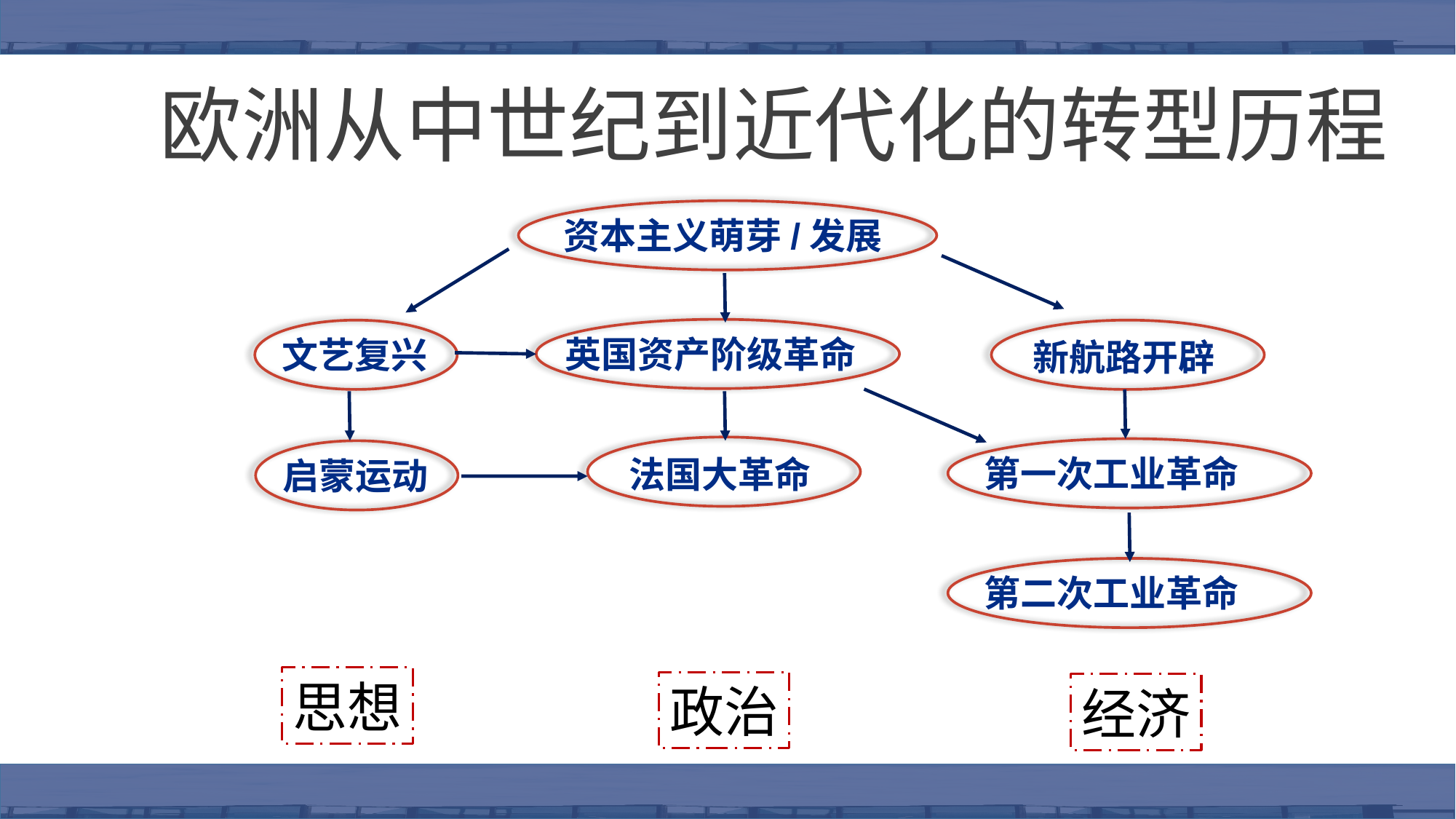

中级培训项目
欧洲从中世纪到近代化的转型历程

资本主义萌芽/发展

英国资产阶级革命
文艺复兴
新航路开辟

第一次工业革命
法国大革命
启蒙运动

第二次工业革命
思想
政治
经济